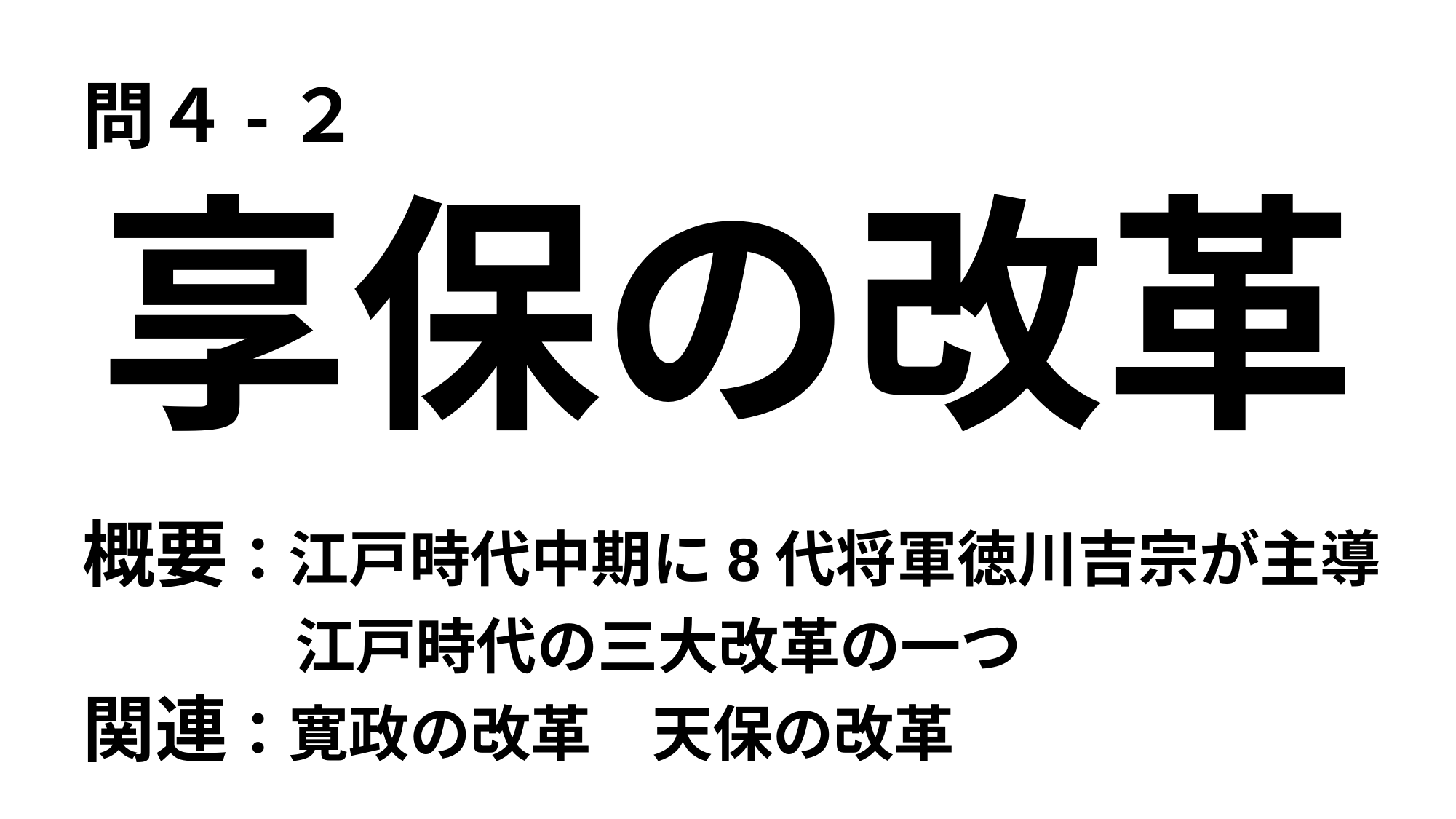

問４-２
享保の改革
概要：江戸時代中期に8代将軍徳川吉宗が主導
　　　江戸時代の三大改革の一つ
関連：寛政の改革　天保の改革